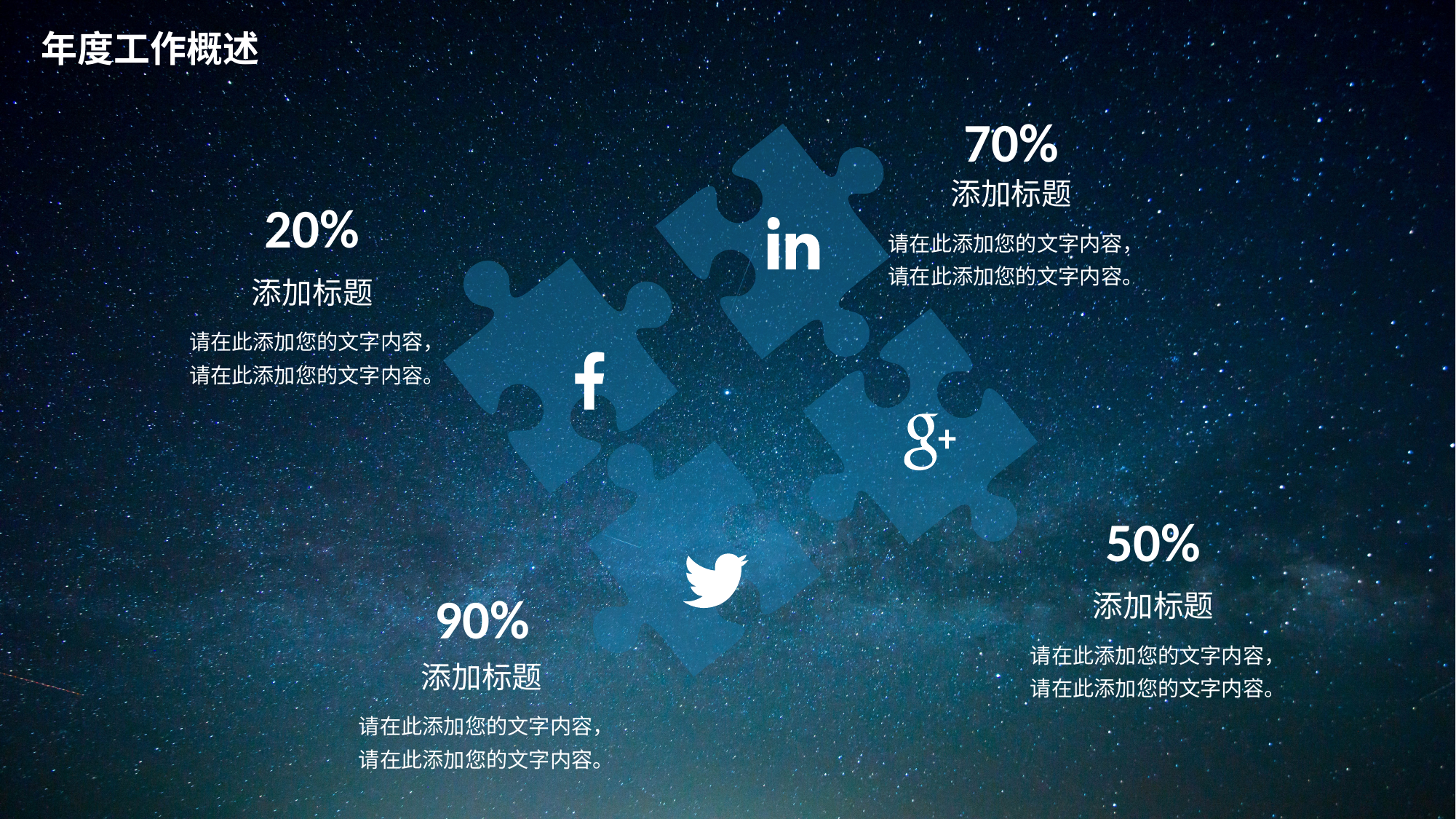

年度工作概述
70%

添加标题
20%

请在此添加您的文字内容，
请在此添加您的文字内容。

添加标题
请在此添加您的文字内容，
请在此添加您的文字内容。

50%

添加标题
90%
请在此添加您的文字内容，
请在此添加您的文字内容。
添加标题
请在此添加您的文字内容，
请在此添加您的文字内容。